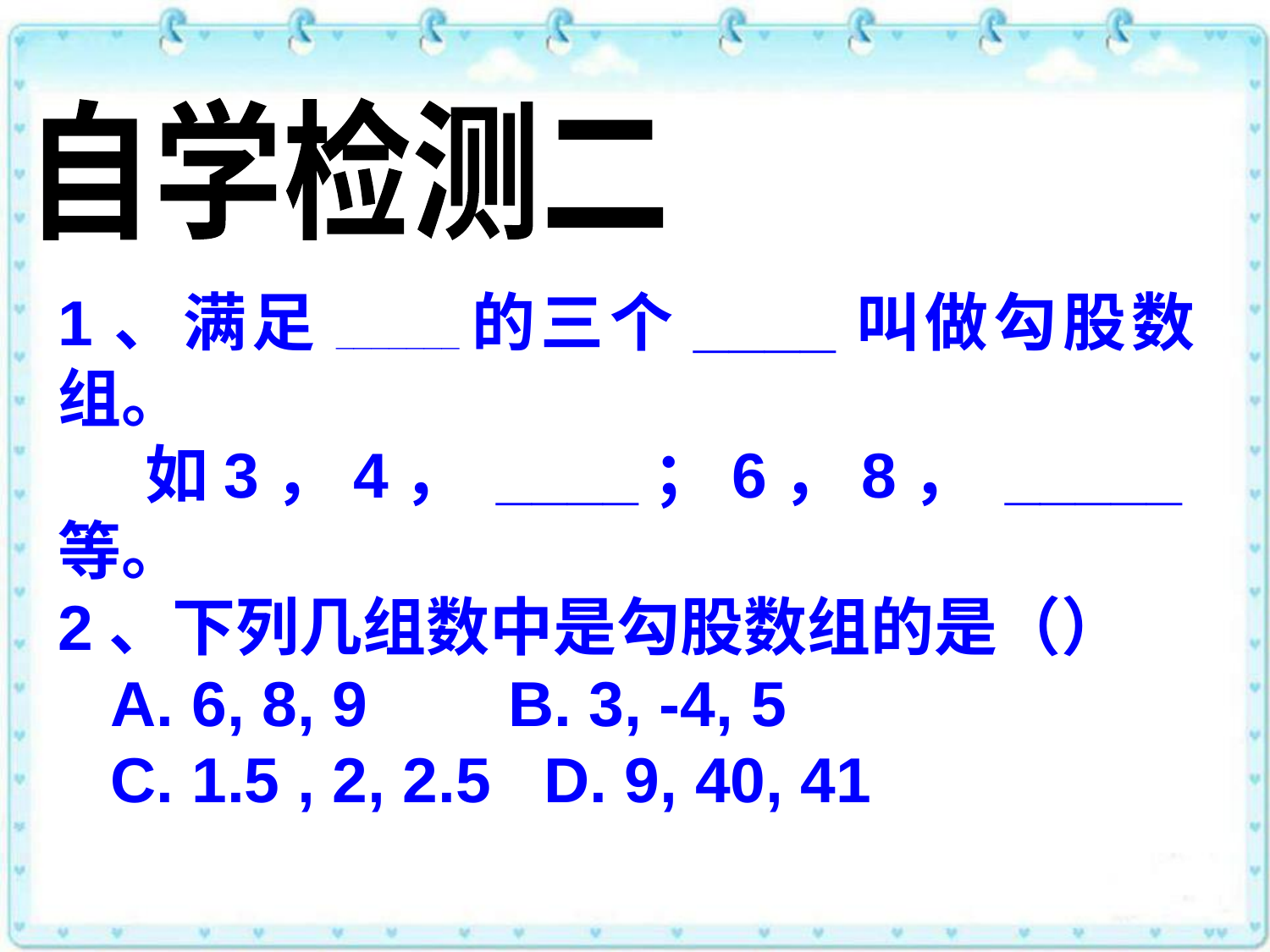

自学检测二
1、满足_______的三个____叫做勾股数组。
     如3，4， ____；6，8， _____等。
2、下列几组数中是勾股数组的是（）
   A. 6, 8, 9        B. 3, -4, 5
   C. 1.5 , 2, 2.5   D. 9, 40, 41